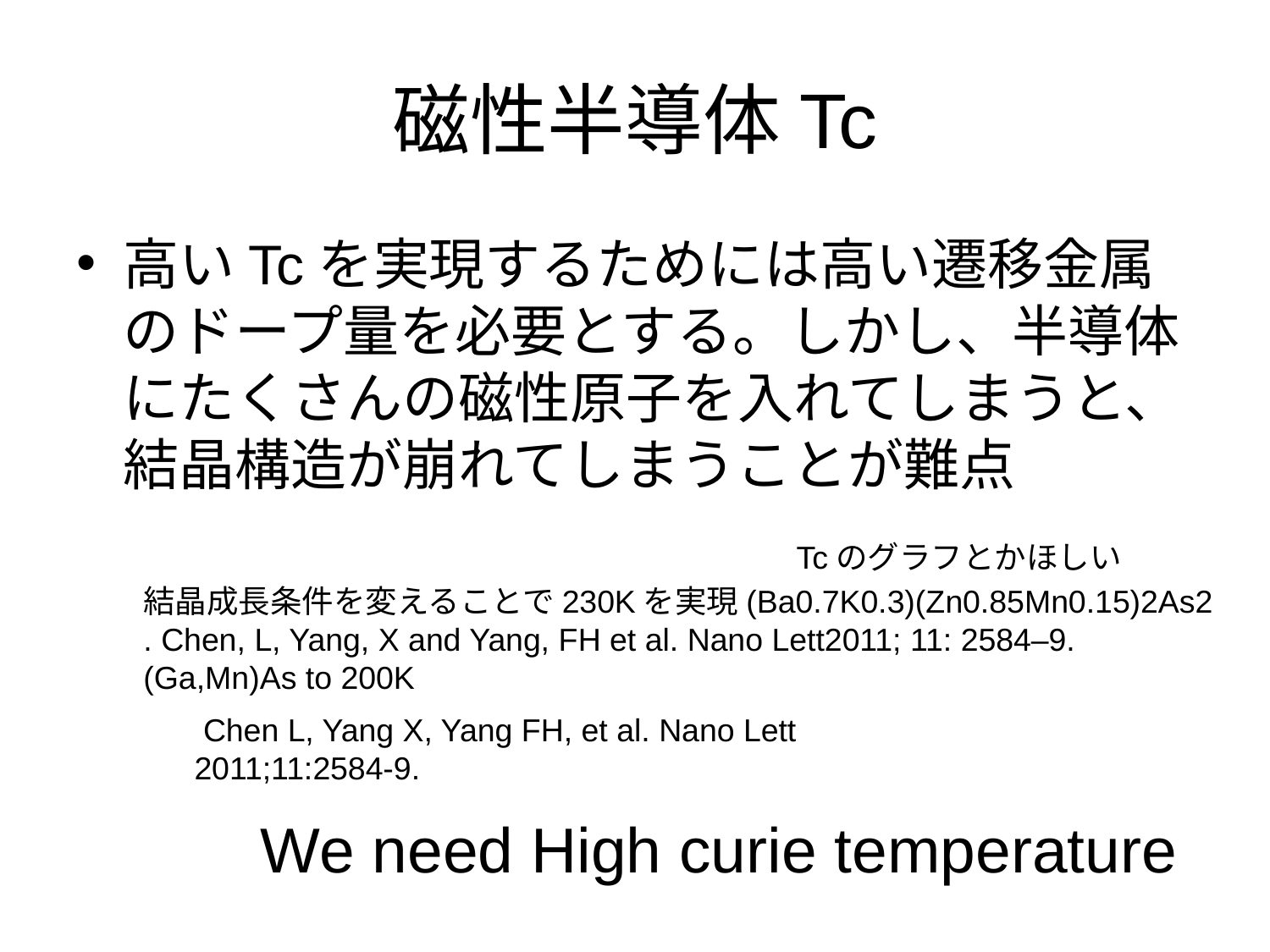

# 磁性半導体Tc
高いTcを実現するためには高い遷移金属のドープ量を必要とする。しかし、半導体にたくさんの磁性原子を入れてしまうと、結晶構造が崩れてしまうことが難点
Tcのグラフとかほしい
結晶成長条件を変えることで230Kを実現(Ba0.7K0.3)(Zn0.85Mn0.15)2As2
. Chen, L, Yang, X and Yang, FH et al. Nano Lett2011; 11: 2584–9.
(Ga,Mn)As to 200K

 Chen L, Yang X, Yang FH, et al. Nano Lett　2011;11:2584-9.
We need High curie temperature